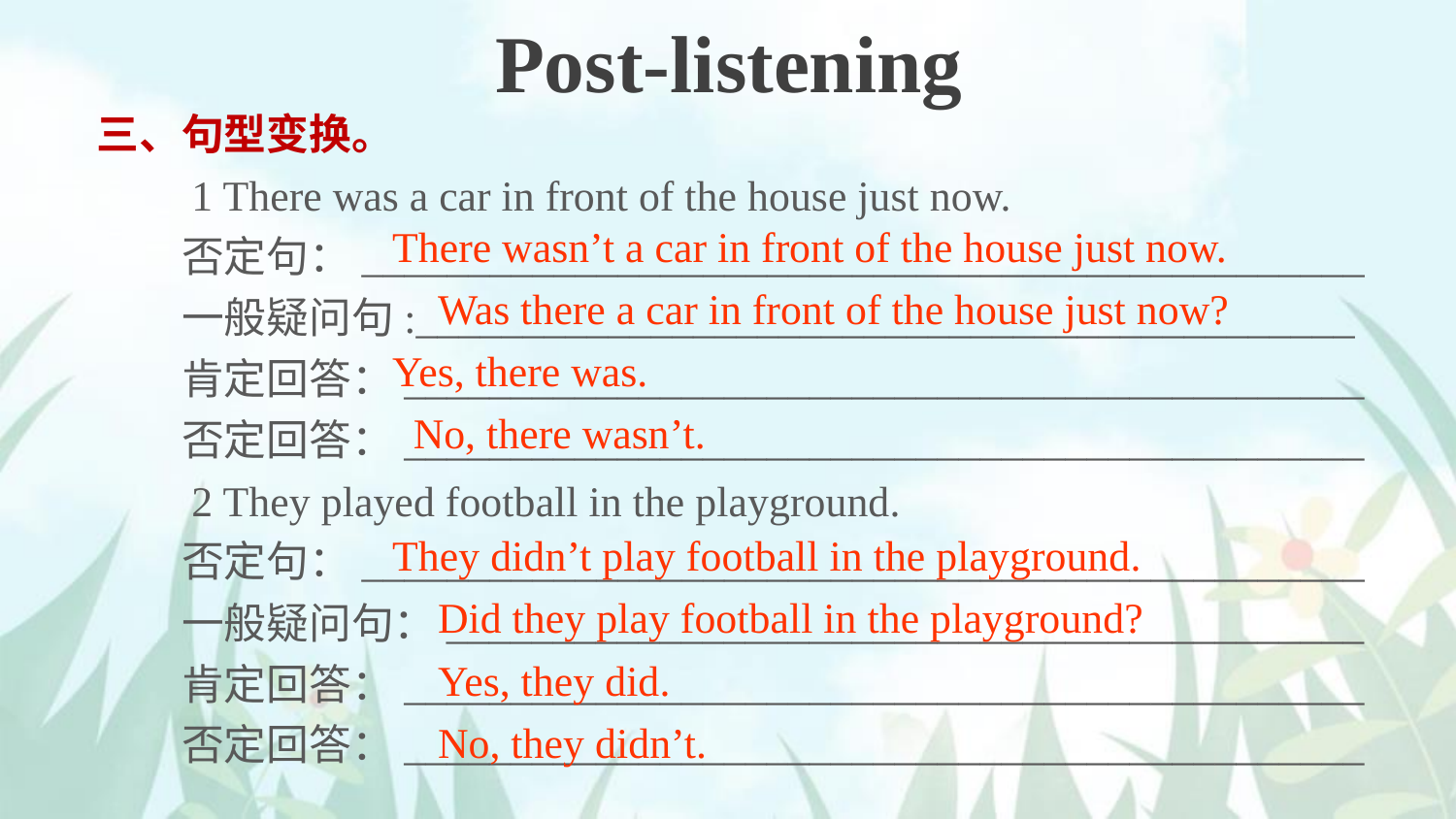

Post-listening
三、句型变换。
　　1 There was a car in front of the house just now.
　　否定句：_______________________________________________
　　一般疑问句:____________________________________________
　　肯定回答：_____________________________________________
　　否定回答：_____________________________________________
　　2 They played football in the playground.
　　否定句：_______________________________________________
　　一般疑问句：___________________________________________
　　肯定回答：_____________________________________________
　　否定回答：_____________________________________________

There wasn’t a car in front of the house just now.
Was there a car in front of the house just now?
Yes, there was.
No, there wasn’t.
They didn’t play football in the playground.
Did they play football in the playground?
Yes, they did.
No, they didn’t.